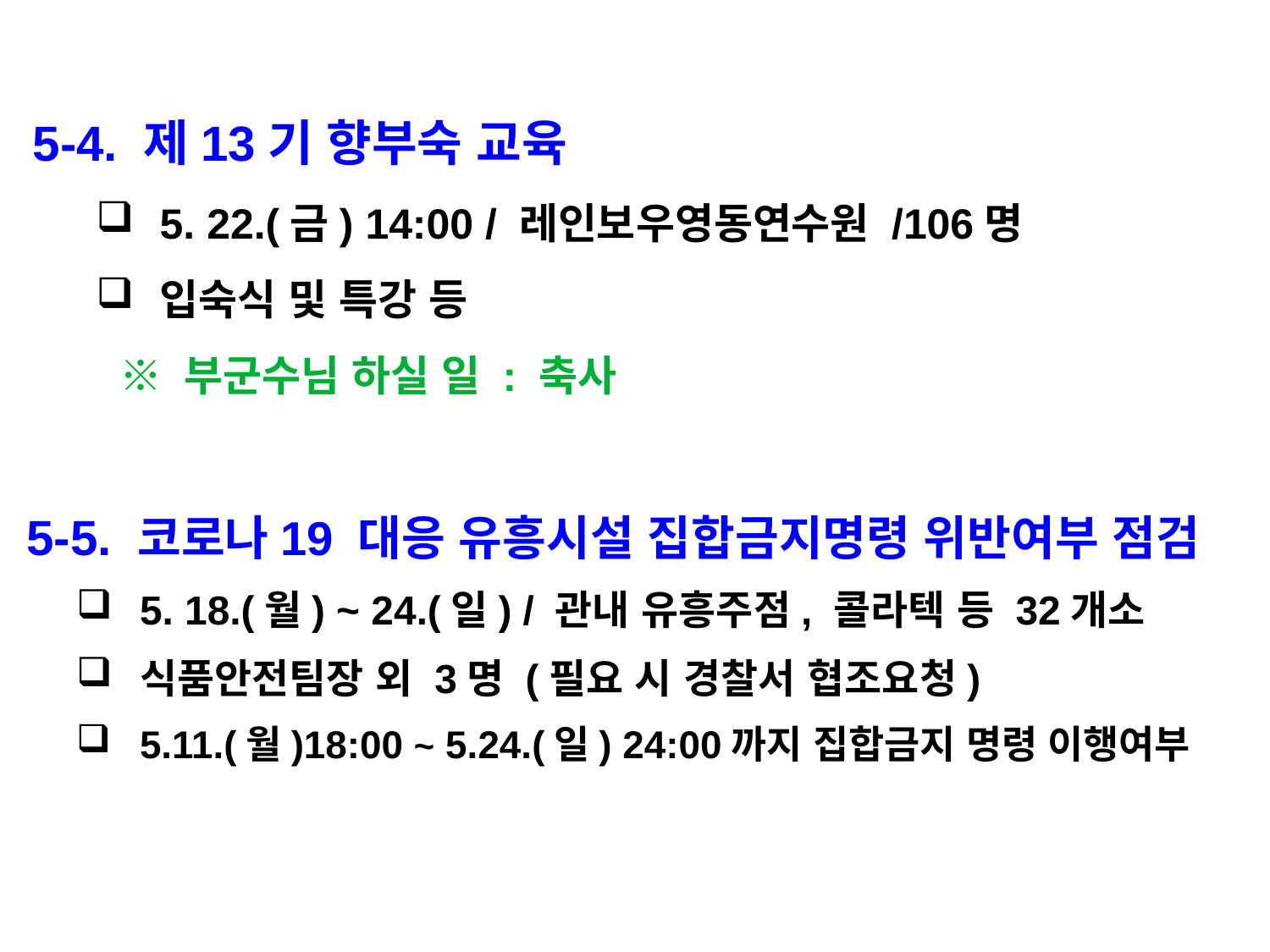

5-4. 제13기 향부숙 교육
5. 22.(금) 14:00 / 레인보우영동연수원 /106명
입숙식 및 특강 등
  ※ 부군수님 하실 일 : 축사

 5-5. 코로나19 대응 유흥시설 집합금지명령 위반여부 점검
5. 18.(월) ~ 24.(일) / 관내 유흥주점, 콜라텍 등 32개소
식품안전팀장 외 3명 (필요 시 경찰서 협조요청)
5.11.(월)18:00 ~ 5.24.(일) 24:00까지 집합금지 명령 이행여부